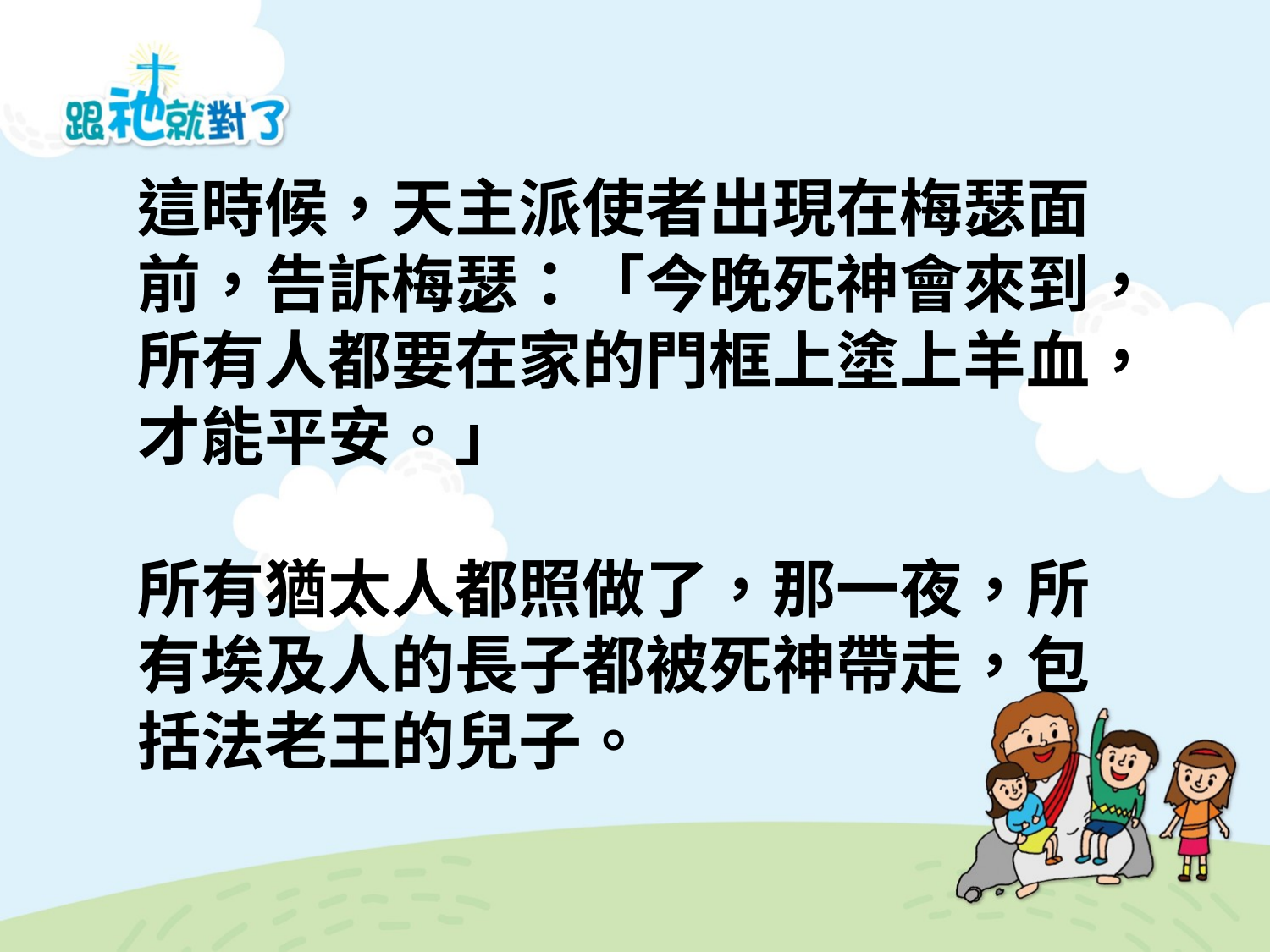

這時候，天主派使者出現在梅瑟面前，告訴梅瑟：「今晚死神會來到，所有人都要在家的門框上塗上羊血，才能平安。」

所有猶太人都照做了，那一夜，所有埃及人的長子都被死神帶走，包括法老王的兒子。